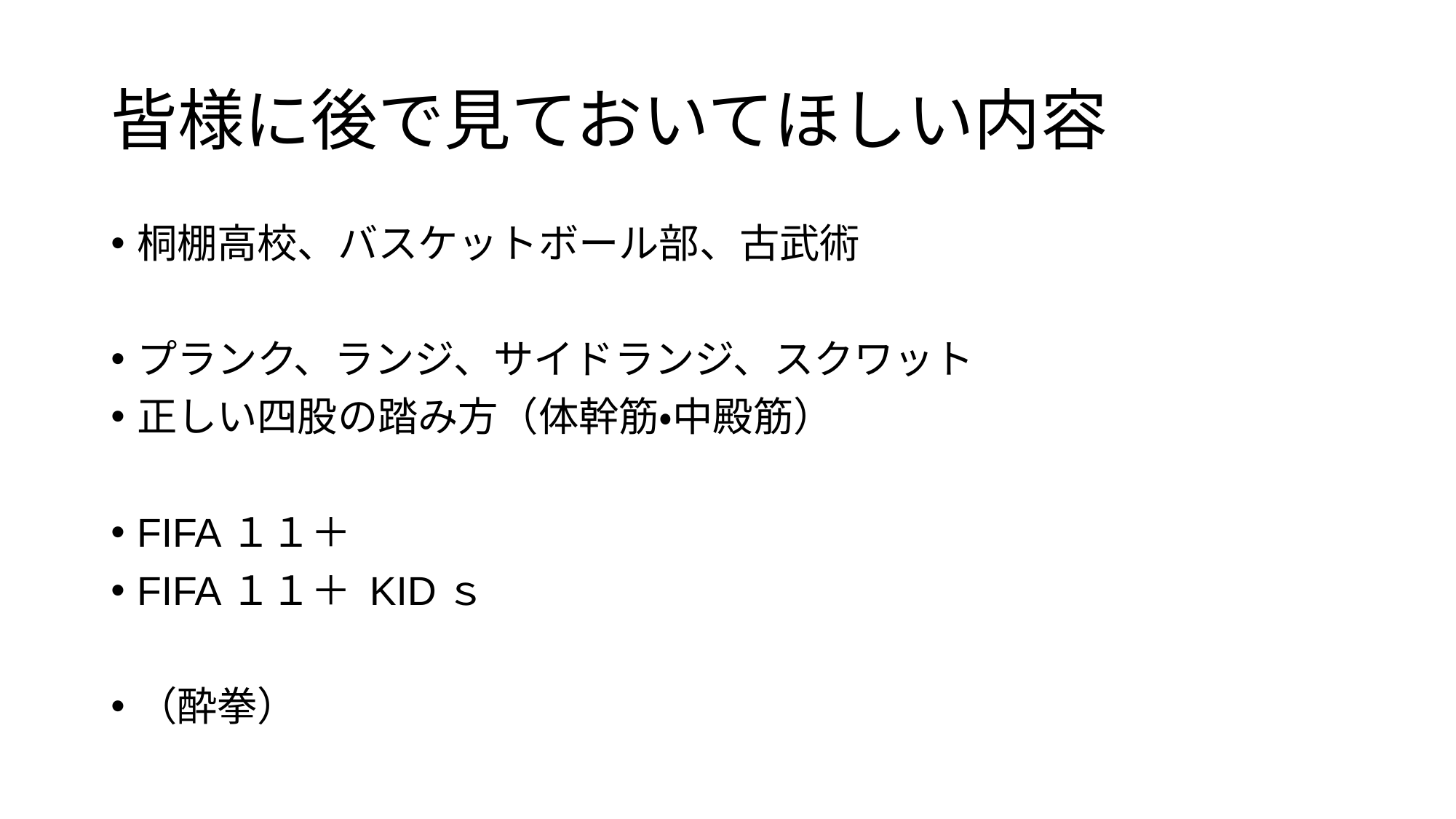

# 皆様に後で見ておいてほしい内容
桐棚高校、バスケットボール部、古武術

プランク、ランジ、サイドランジ、スクワット
正しい四股の踏み方（体幹筋・中殿筋）

FIFA１１＋
FIFA１１＋ KIDｓ

（酔拳）